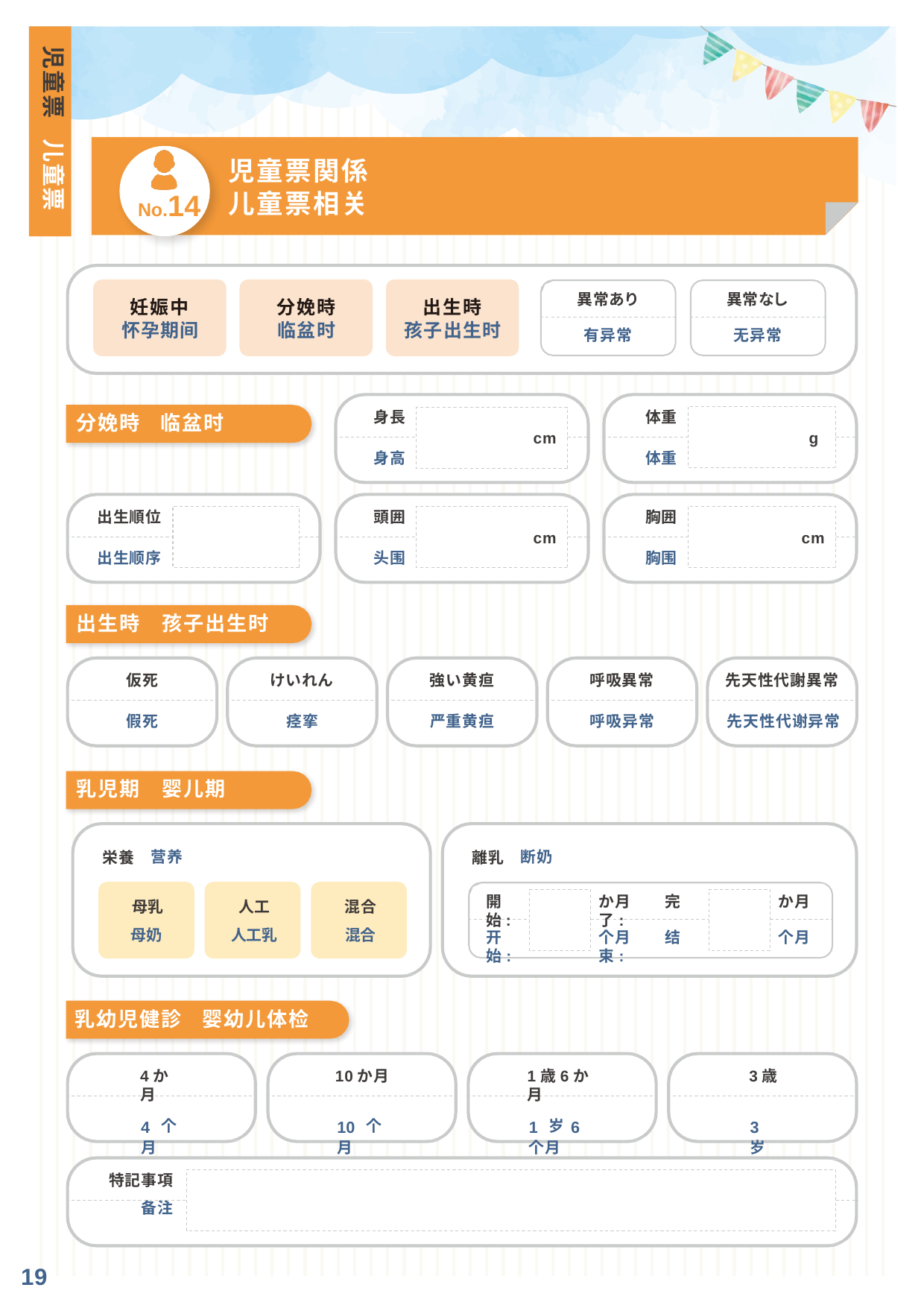

児童票

儿童票

児童票関係
儿童票相关
No.14

異常あり
異常なし
出生時
妊娠中
分娩時
孩子出生时
怀孕期间
临盆时
有异常
无异常

身長
体重

分娩時
临盆时
cm
g
身高
体重

出生順位
頭囲
胸囲

cm
cm
出生顺序
头围
胸围

出生時	孩子出生时

仮死
けいれん
強い黄疸
呼吸異常
先天性代謝異常
假死
痉挛
严重黄疸
呼吸异常
先天性代谢异常
乳児期	婴儿期

营养
断奶
栄養
離乳

開始:
か月	完了:
か月
母乳
人工
混合
母奶
人工乳
混合
开始:
个月	结束:
个月

乳幼児健診
婴幼儿体检

4か月
10か月
1歳6か月
3歳
4 个月
10 个月
1 岁6 个月
3 岁
特記事項

备注

19